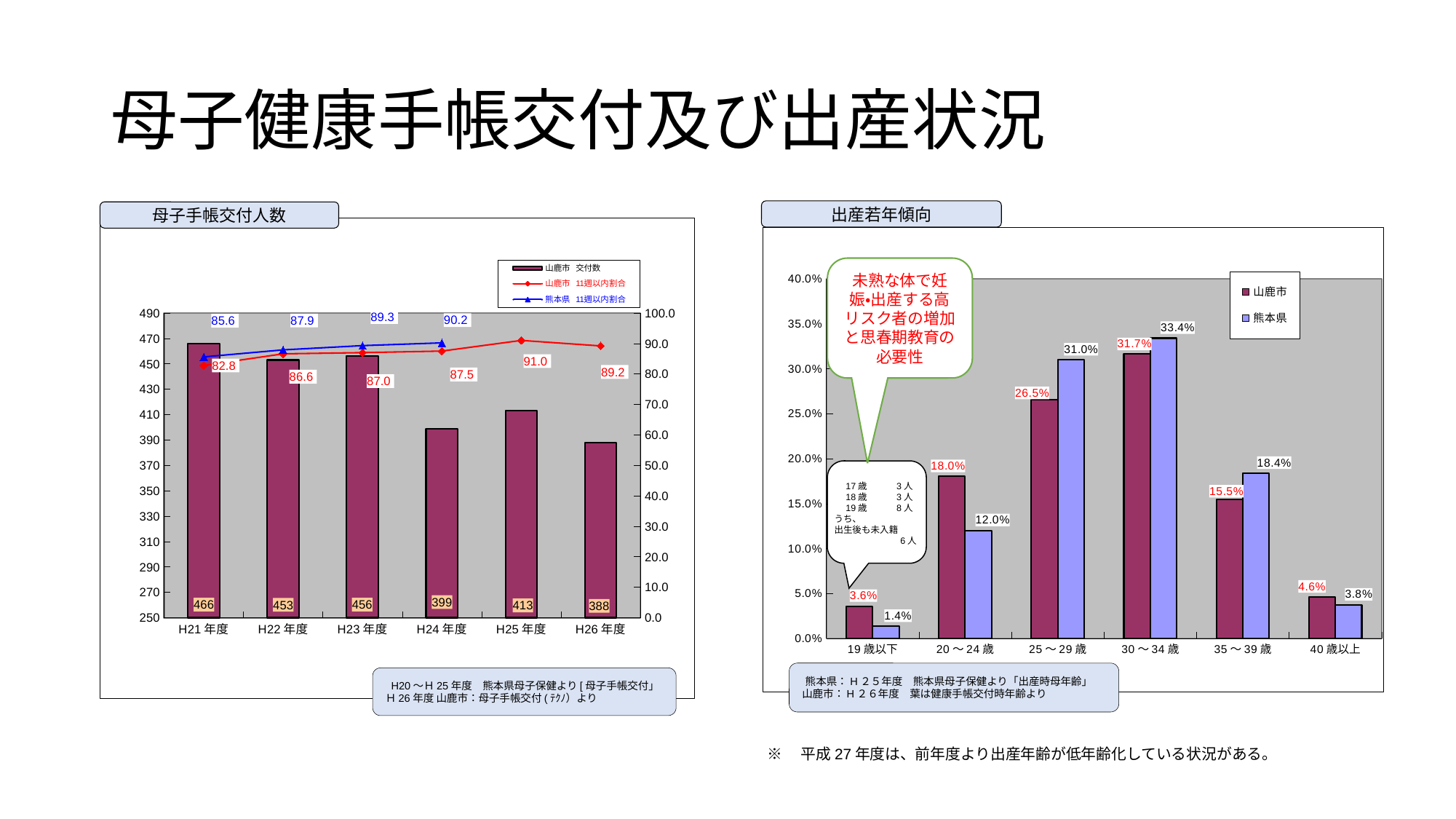

# 母子健康手帳交付及び出産状況
出産若年傾向
母子手帳交付人数

### Chart

| Category |  |  |  |
|---|---|---|---|
| H21年度 | 466.0 | 82.8 | 85.6 |
| H22年度 | 453.0 | 86.6 | 87.9 |
| H23年度 | 456.0 | 87.0 | 89.3 |
| H24年度 | 399.0 | 87.5 | 90.2 |
| H25年度 | 413.0 | 91.0 | None |
| H26年度 | 388.0 | 89.2 | None |

### Chart

| Category | 山鹿市 | 熊本県 |
|---|---|---|
| 19歳以下 | 0.03608247422680412 | 0.01372696502444528 |
| 20～24歳 | 0.18041237113402062 | 0.12028331452927166 |
| 25～29歳 | 0.2654639175257732 | 0.31014165726463583 |
| 30～34歳 | 0.3170103092783505 | 0.3342735364171994 |
| 35～39歳 | 0.15463917525773196 | 0.18402908361539425 |
| 40歳以上 | 0.04639175257731959 | 0.03754544314905353 |
未熟な体で妊娠・出産する高リスク者の増加と思春期教育の必要性
　17歳　　　3人
　18歳　　　3人
　19歳　　　8人
うち、
出生後も未入籍
　　　　　　　6人
　熊本県：H２５年度　熊本県母子保健より「出産時母年齢」
  山鹿市：H２６年度　葉は健康手帳交付時年齢より
　H20～Ｈ25年度　熊本県母子保健より[母子手帳交付」
  Ｈ26年度 山鹿市：母子手帳交付(ﾃｸﾉ）より
※　平成27年度は、前年度より出産年齢が低年齢化している状況がある。